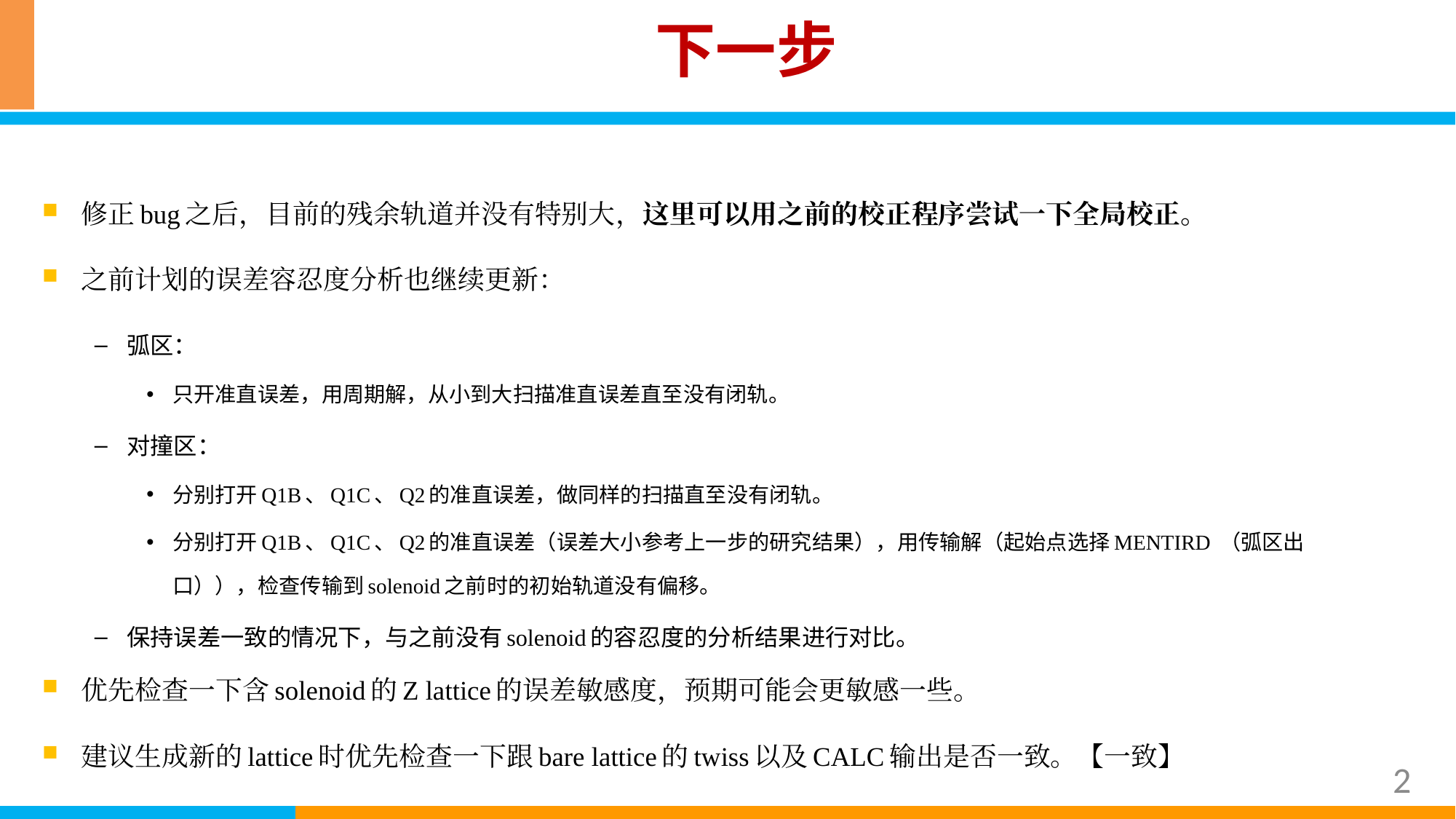

下一步
修正bug之后，目前的残余轨道并没有特别大，这里可以用之前的校正程序尝试一下全局校正。
之前计划的误差容忍度分析也继续更新：
弧区：
只开准直误差，用周期解，从小到大扫描准直误差直至没有闭轨。
对撞区：
分别打开Q1B、Q1C、Q2的准直误差，做同样的扫描直至没有闭轨。
分别打开Q1B、Q1C、Q2的准直误差（误差大小参考上一步的研究结果），用传输解（起始点选择MENTIRD （弧区出口）），检查传输到solenoid之前时的初始轨道没有偏移。
保持误差一致的情况下，与之前没有solenoid的容忍度的分析结果进行对比。
优先检查一下含solenoid的Z lattice的误差敏感度，预期可能会更敏感一些。
建议生成新的lattice时优先检查一下跟bare lattice的twiss以及CALC输出是否一致。【一致】

2